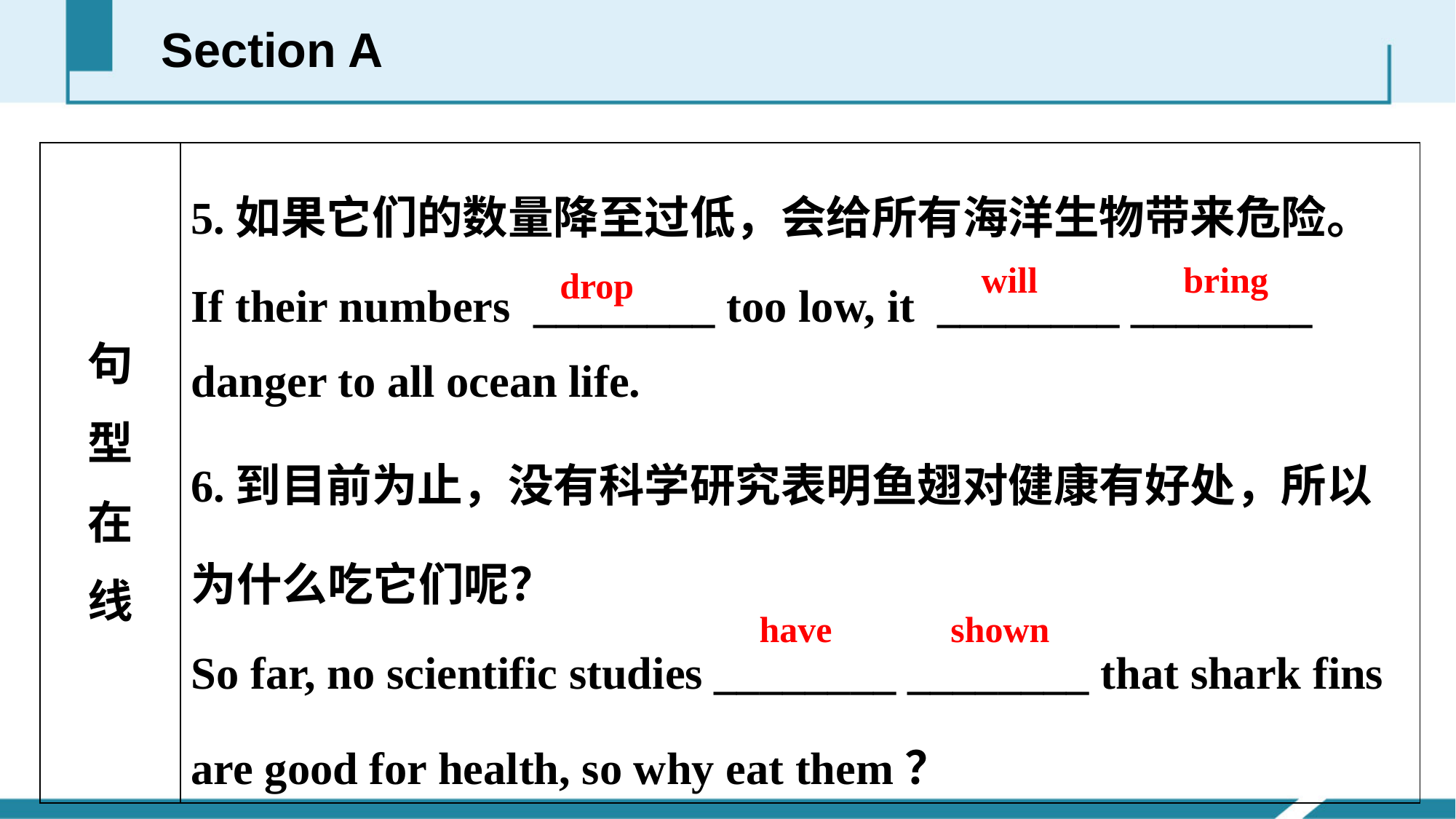

Section A
| 句 型 在 线 | 5.如果它们的数量降至过低，会给所有海洋生物带来危险。 If their numbers \_\_\_\_\_\_\_\_ too low, it \_\_\_\_\_\_\_\_ \_\_\_\_\_\_\_\_ danger to all ocean life. 6.到目前为止，没有科学研究表明鱼翅对健康有好处，所以为什么吃它们呢？ So far, no scientific studies \_\_\_\_\_\_\_\_ \_\_\_\_\_\_\_\_ that shark fins are good for health, so why eat them？ |
| --- | --- |
will                bring
drop

have             shown